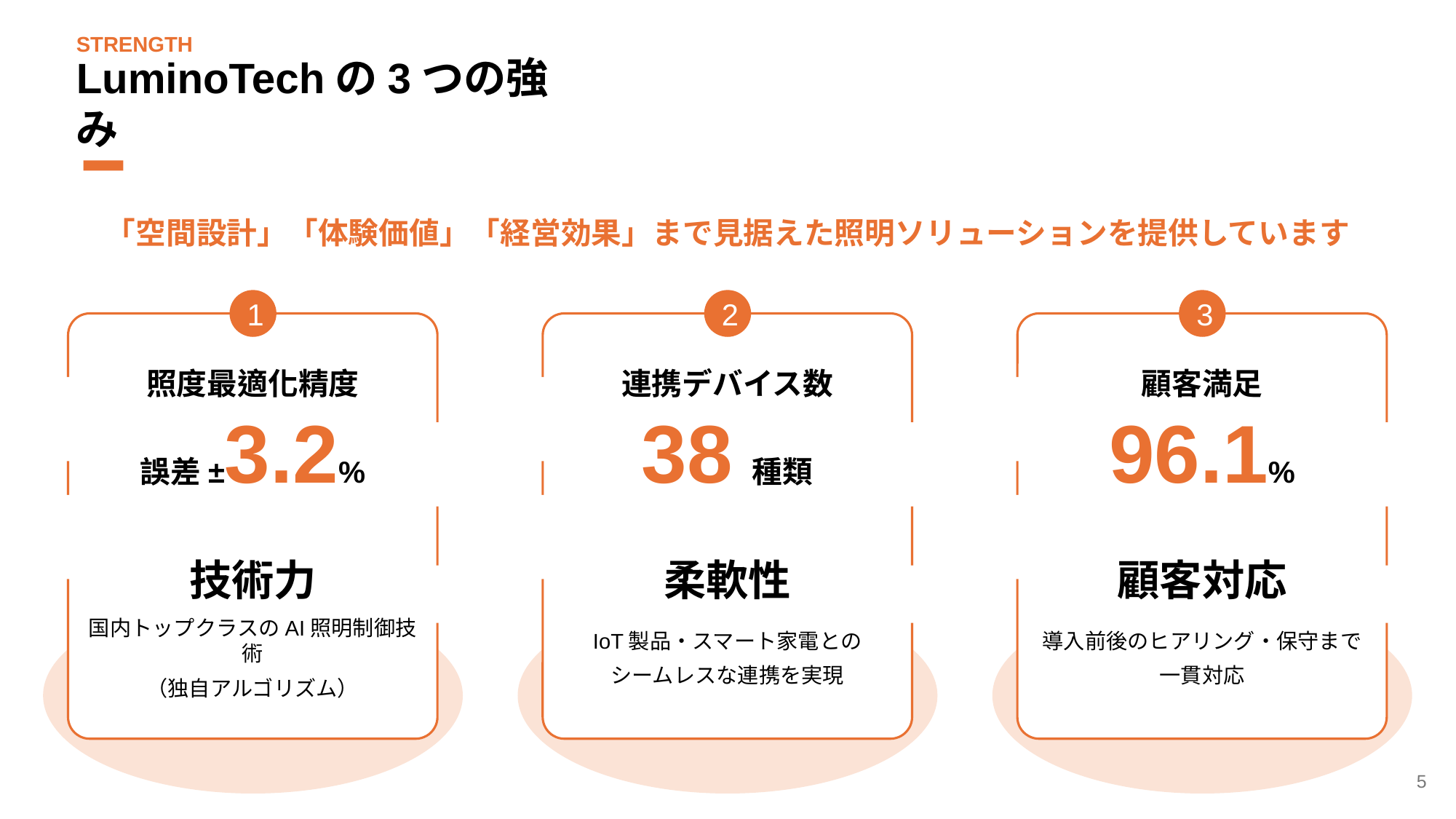

STRENGTH
LuminoTechの3つの強み

「空間設計」「体験価値」「経営効果」まで見据えた照明ソリューションを提供しています
1

照度最適化精度
誤差±3.2%

技術力

国内トップクラスのAI照明制御技術
（独自アルゴリズム）

2

連携デバイス数
38種類

柔軟性

IoT製品・スマート家電との
シームレスな連携を実現

3

顧客満足
96.1%

顧客対応

導入前後のヒアリング・保守まで
一貫対応

5